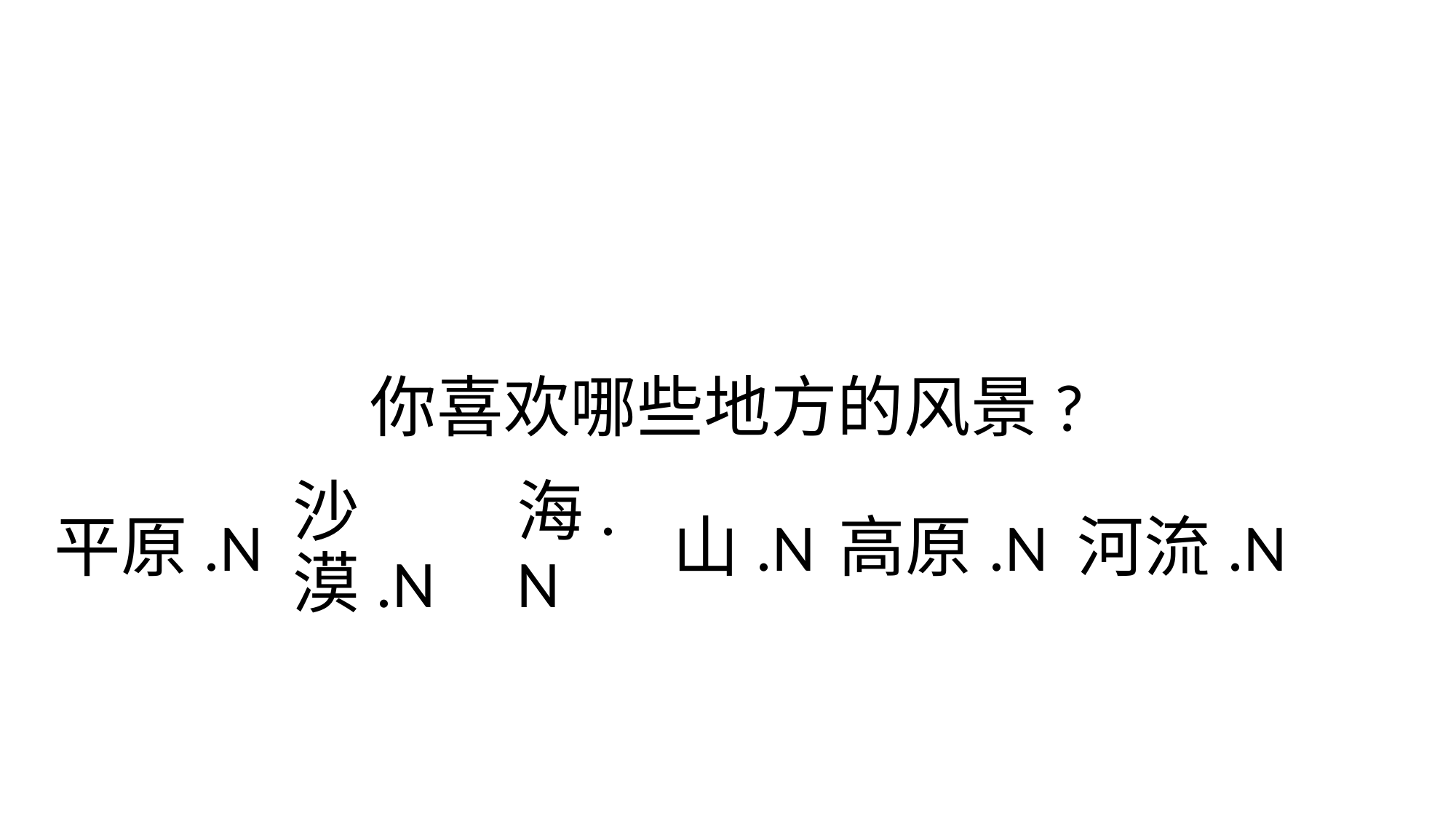

# 你喜欢哪些地方的风景?
平原.N
沙漠.N
海.N
山.N
高原.N
河流.N